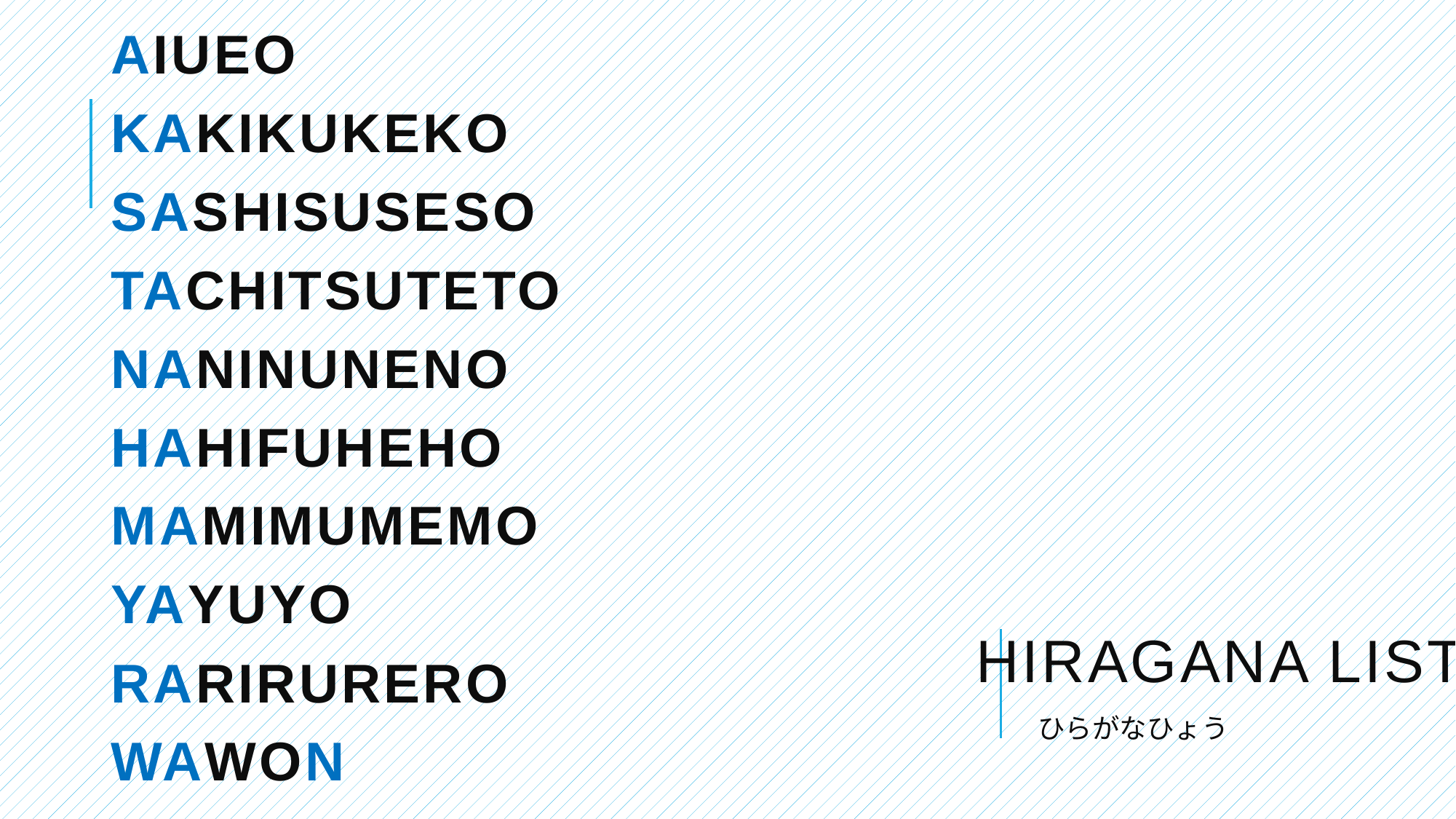

AIUEO
KAKIKUKEKO
SASHISUSESO
TACHITSUTETO
NANINUNENO
HAHIFUHEHO
MAMIMUMEMO
YAYUYO
RARIRURERO
WAWON
# HIRAGANA LIST
ひらがなひょう